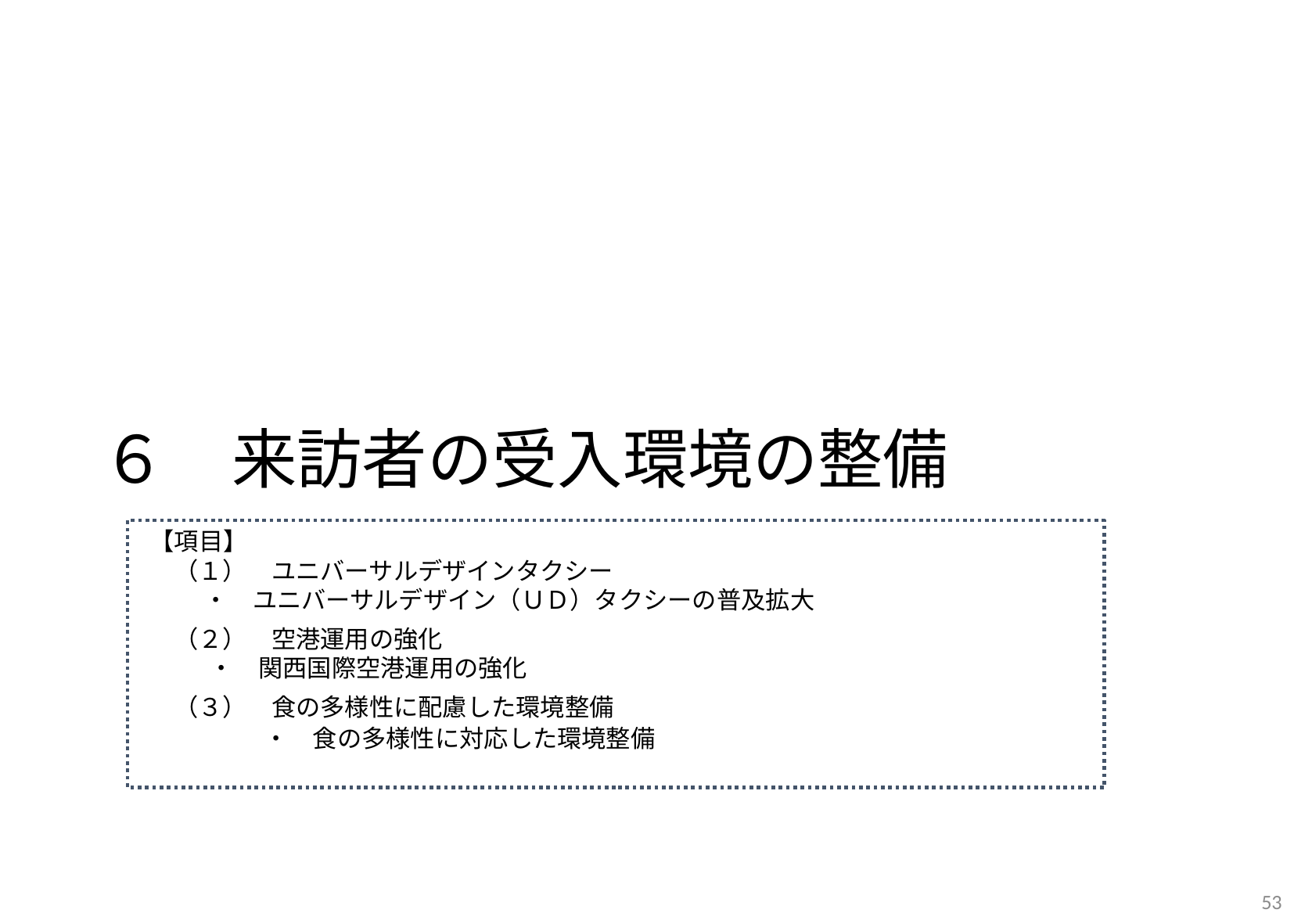

６　来訪者の受入環境の整備
【項目】
（１）　ユニバーサルデザインタクシー
　 ・　ユニバーサルデザイン（ＵＤ）タクシーの普及拡大
（２）　空港運用の強化
 　・　関西国際空港運用の強化
（３）　食の多様性に配慮した環境整備
 　　　・　食の多様性に対応した環境整備

53